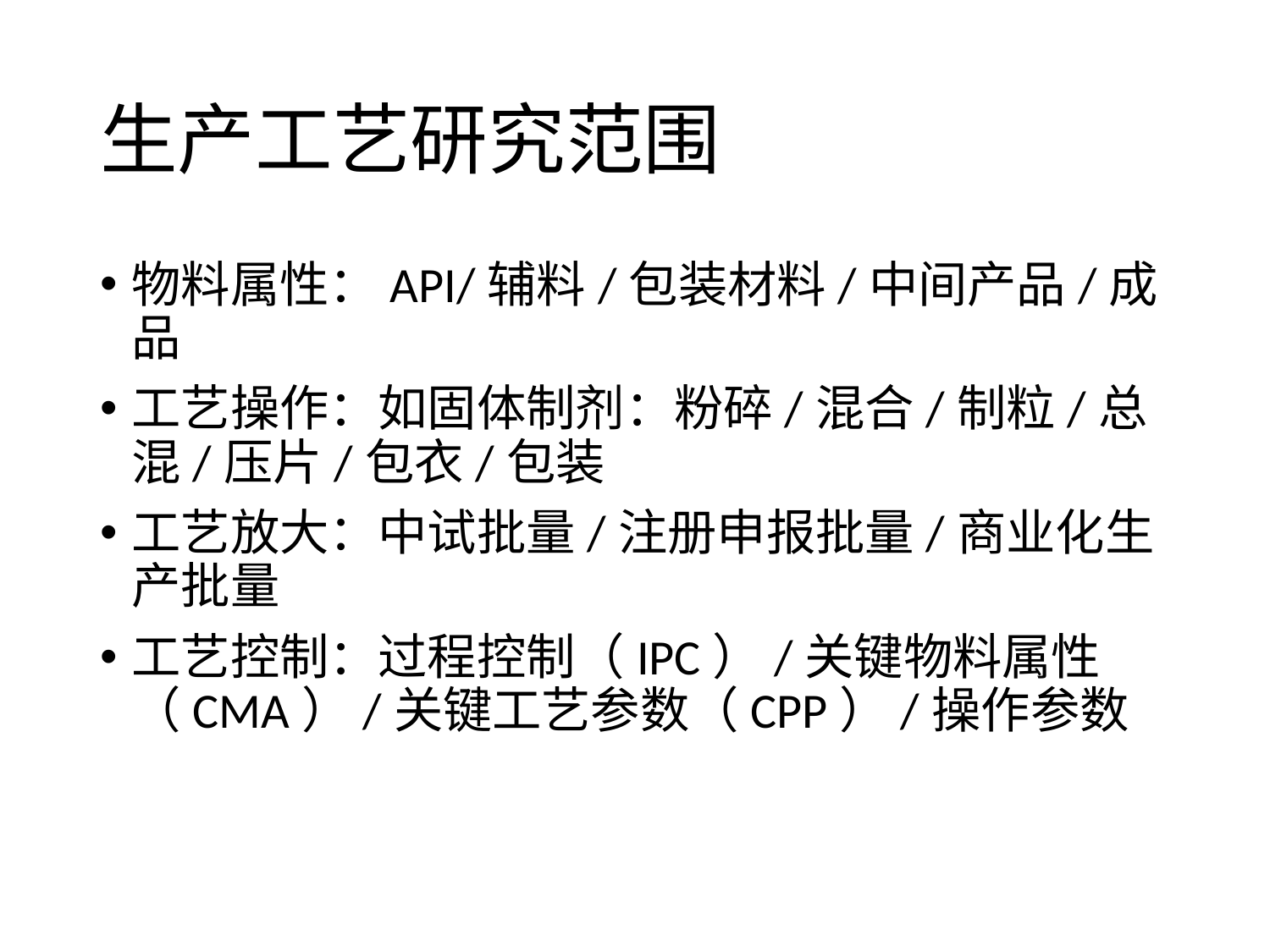

# 生产工艺研究范围
物料属性：API/辅料/包装材料/中间产品/成品
工艺操作：如固体制剂：粉碎/混合/制粒/总混/压片/包衣/包装
工艺放大：中试批量/注册申报批量/商业化生产批量
工艺控制：过程控制（IPC）/关键物料属性（CMA）/关键工艺参数（CPP）/操作参数